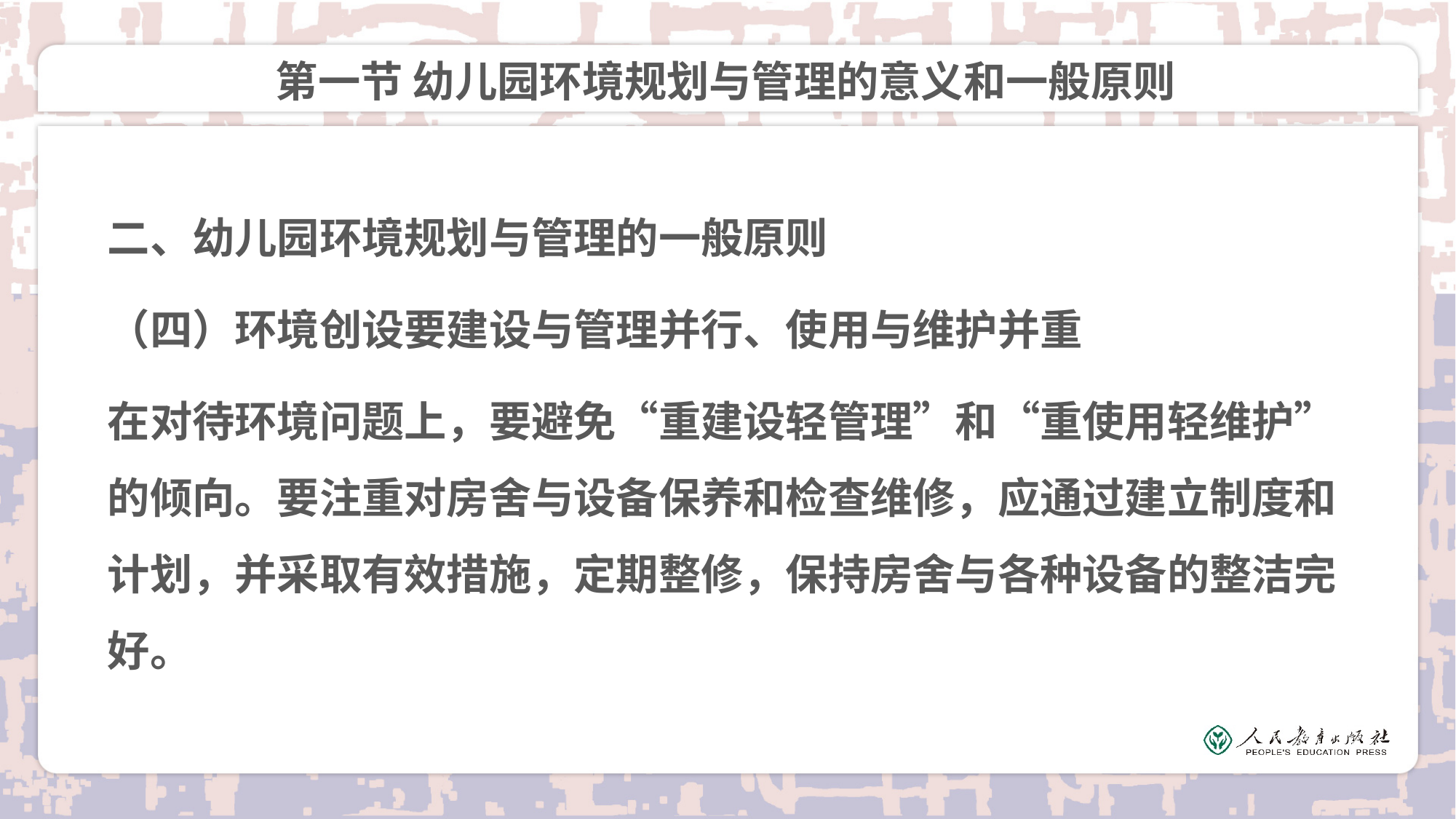

# 第一节 幼儿园环境规划与管理的意义和一般原则
二、幼儿园环境规划与管理的一般原则
（四）环境创设要建设与管理并行、使用与维护并重
在对待环境问题上，要避免“重建设轻管理”和“重使用轻维护”的倾向。要注重对房舍与设备保养和检查维修，应通过建立制度和计划，并采取有效措施，定期整修，保持房舍与各种设备的整洁完好。